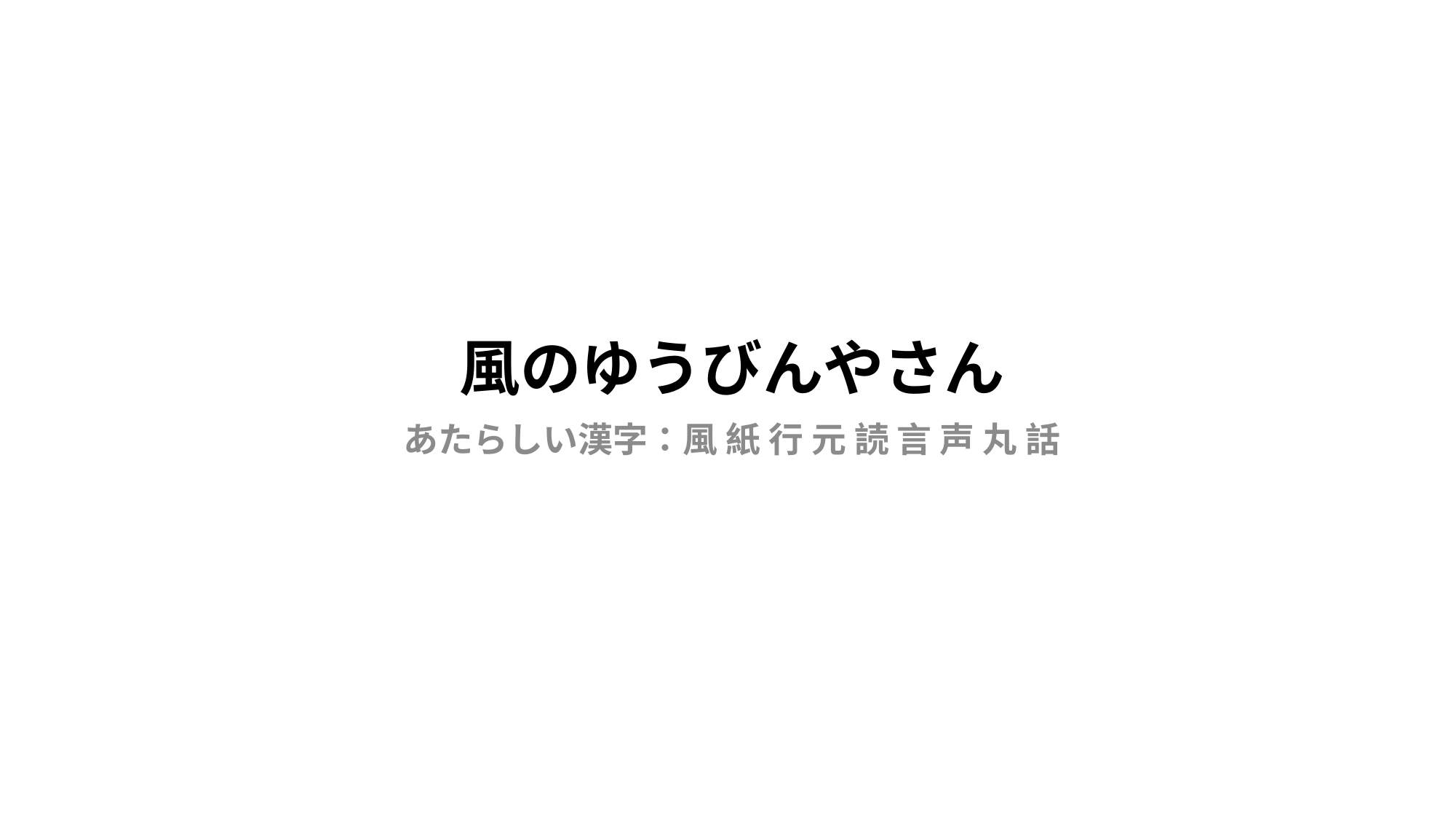

# 風のゆうびんやさん
あたらしい漢字：風 紙 行 元 読 言 声 丸 話